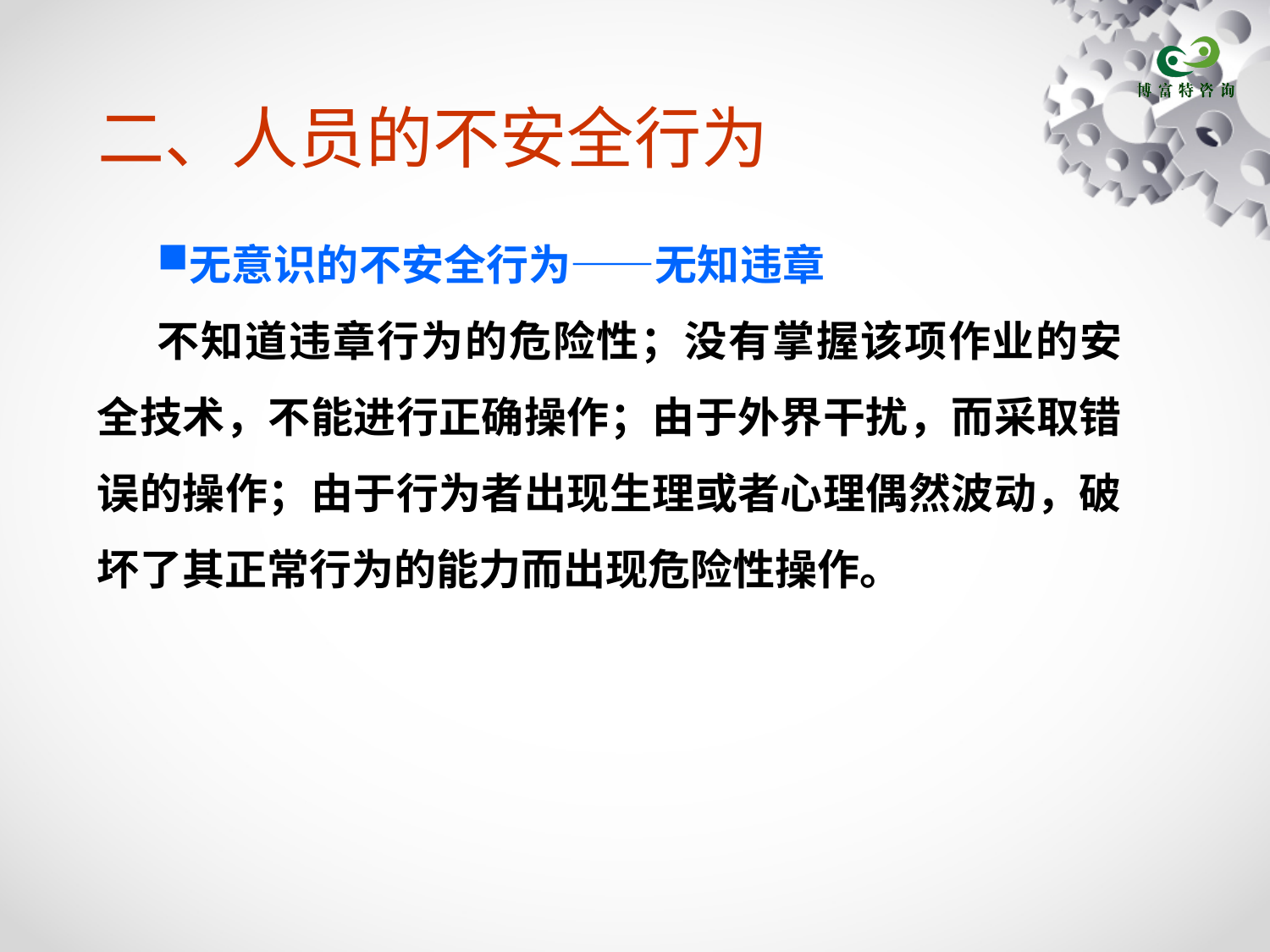

# 二、人员的不安全行为
无意识的不安全行为——无知违章
不知道违章行为的危险性；没有掌握该项作业的安全技术，不能进行正确操作；由于外界干扰，而采取错误的操作；由于行为者出现生理或者心理偶然波动，破坏了其正常行为的能力而出现危险性操作。